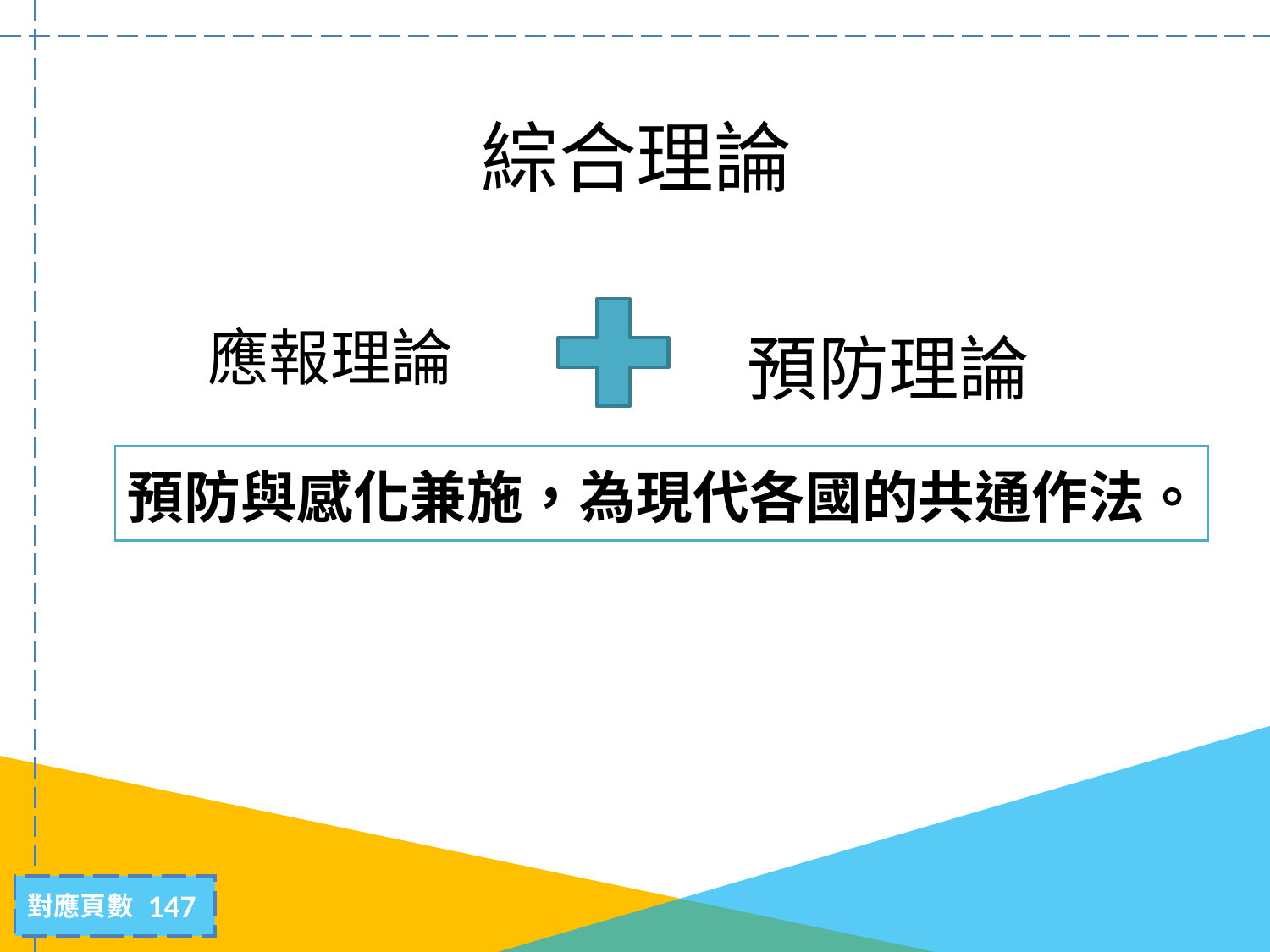

# 綜合理論
應報理論
預防理論

| 預防與感化兼施，為現代各國的共通作法。 |
| --- |
147